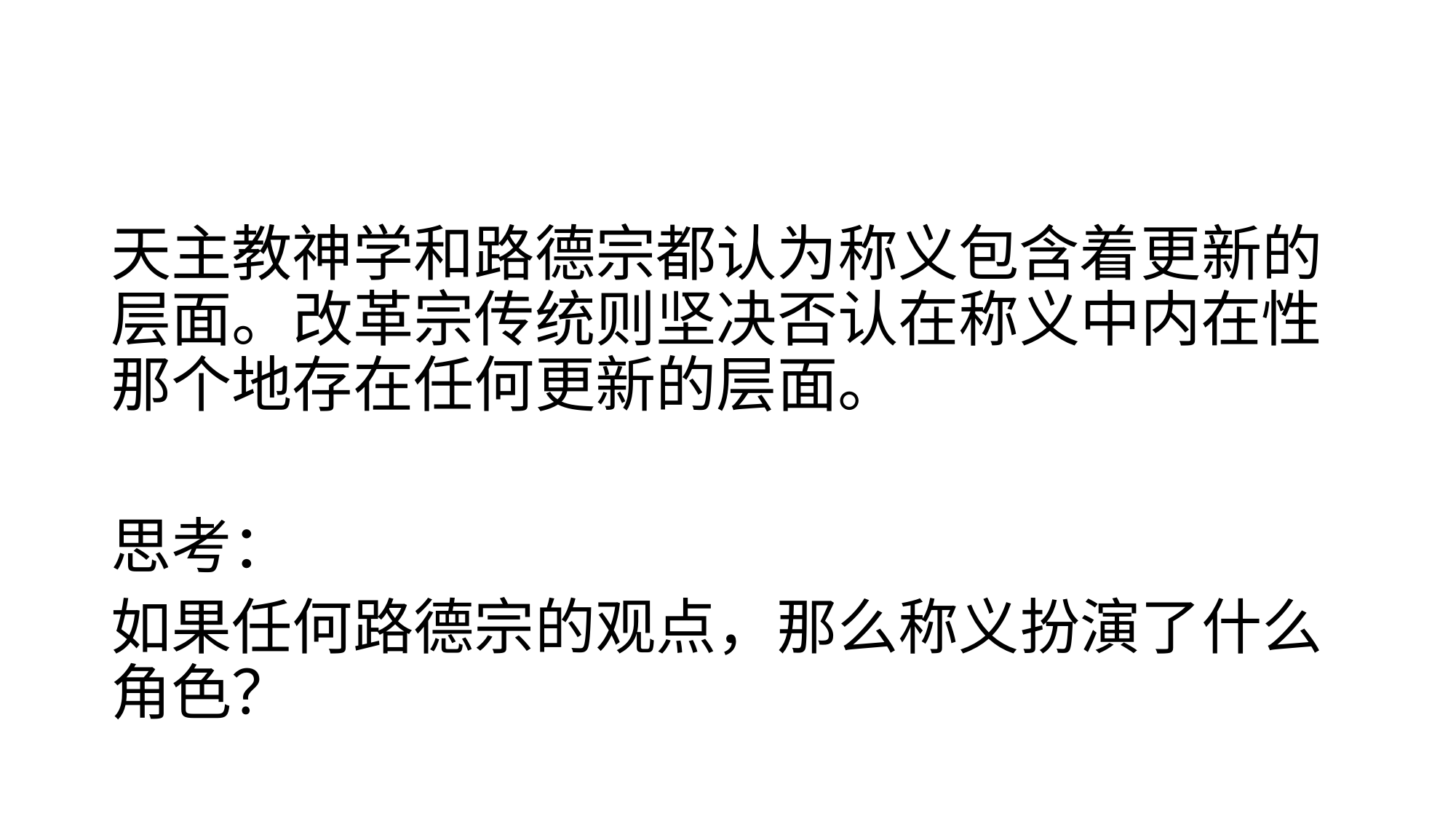

#
天主教神学和路德宗都认为称义包含着更新的层面。改革宗传统则坚决否认在称义中内在性那个地存在任何更新的层面。

思考：
如果任何路德宗的观点，那么称义扮演了什么角色？